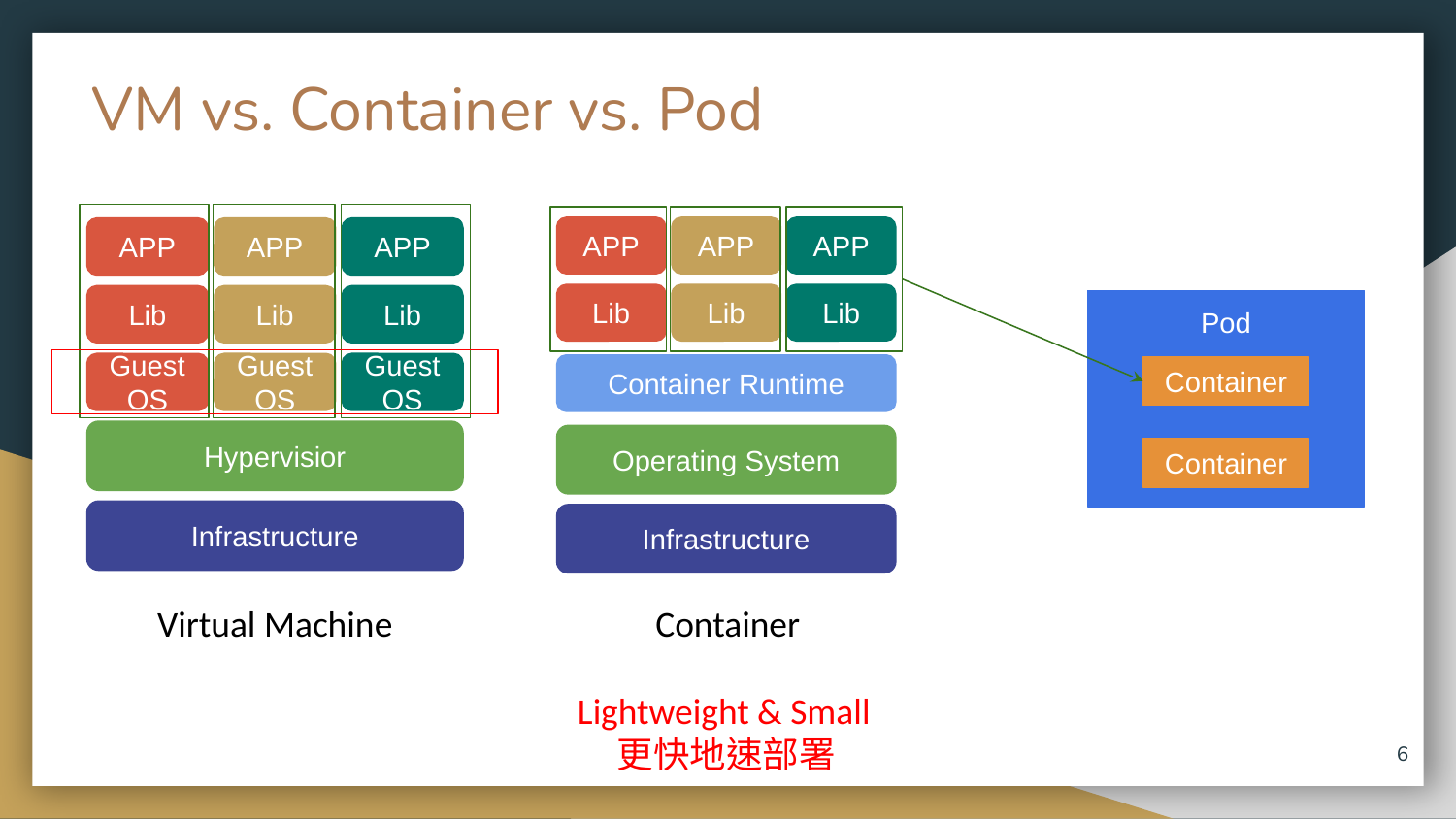

# VM vs. Container vs. Pod

APP
APP
APP
APP
APP
APP
Lib
Lib
Lib
Lib
Lib
Lib
Pod
Container
Container

Guest OS
Guest OS
Guest OS
Container Runtime
Hypervisior
Operating System
Infrastructure
Infrastructure
Virtual Machine
Container
Lightweight & Small
更快地速部署
6